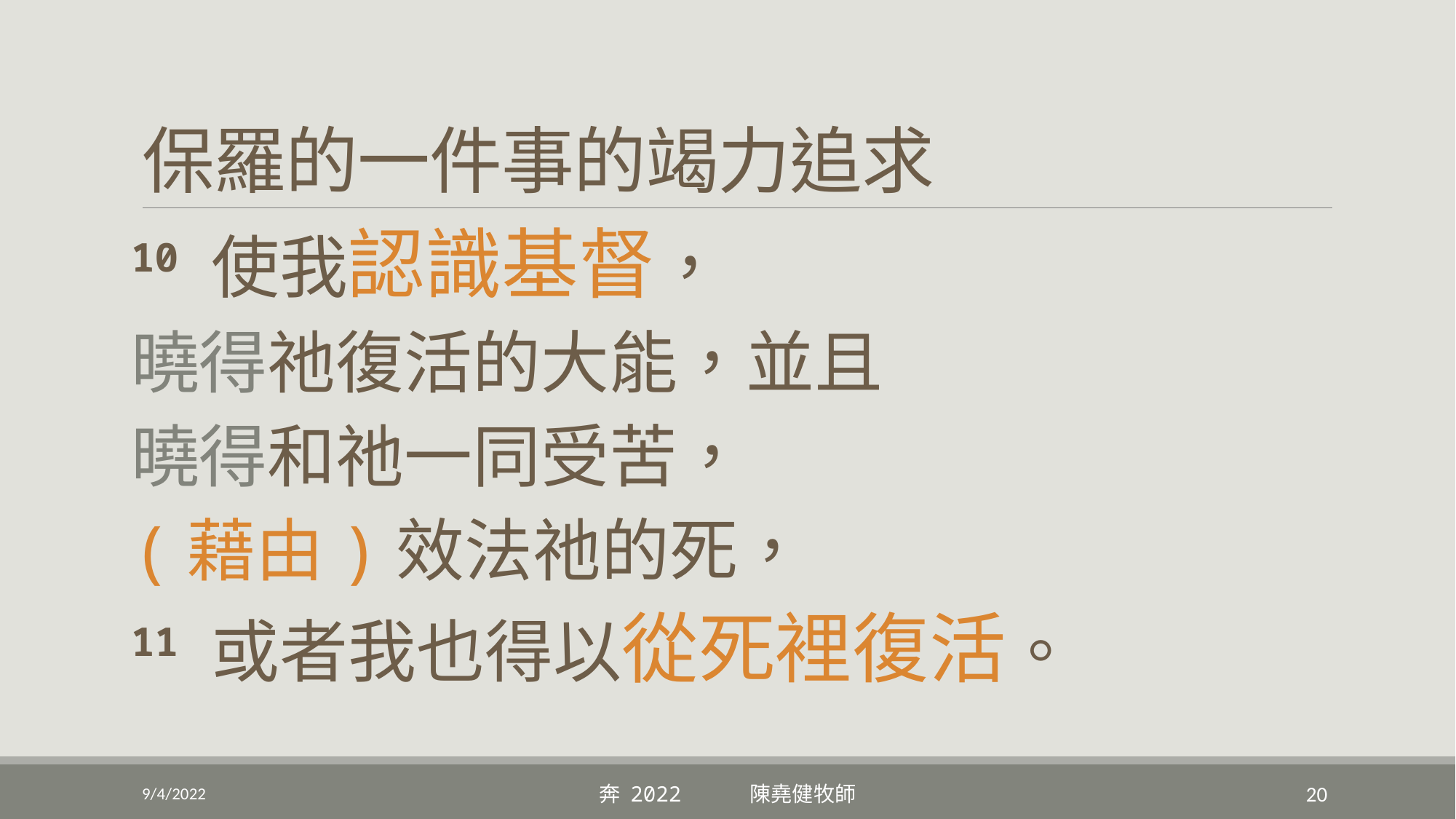

# 保羅的一件事的竭力追求
10 使我認識基督，
曉得祂復活的大能，並且
曉得和祂一同受苦，
(藉由)效法祂的死，
11 或者我也得以從死裡復活。
9/4/2022
奔 2022     陳堯健牧師
20